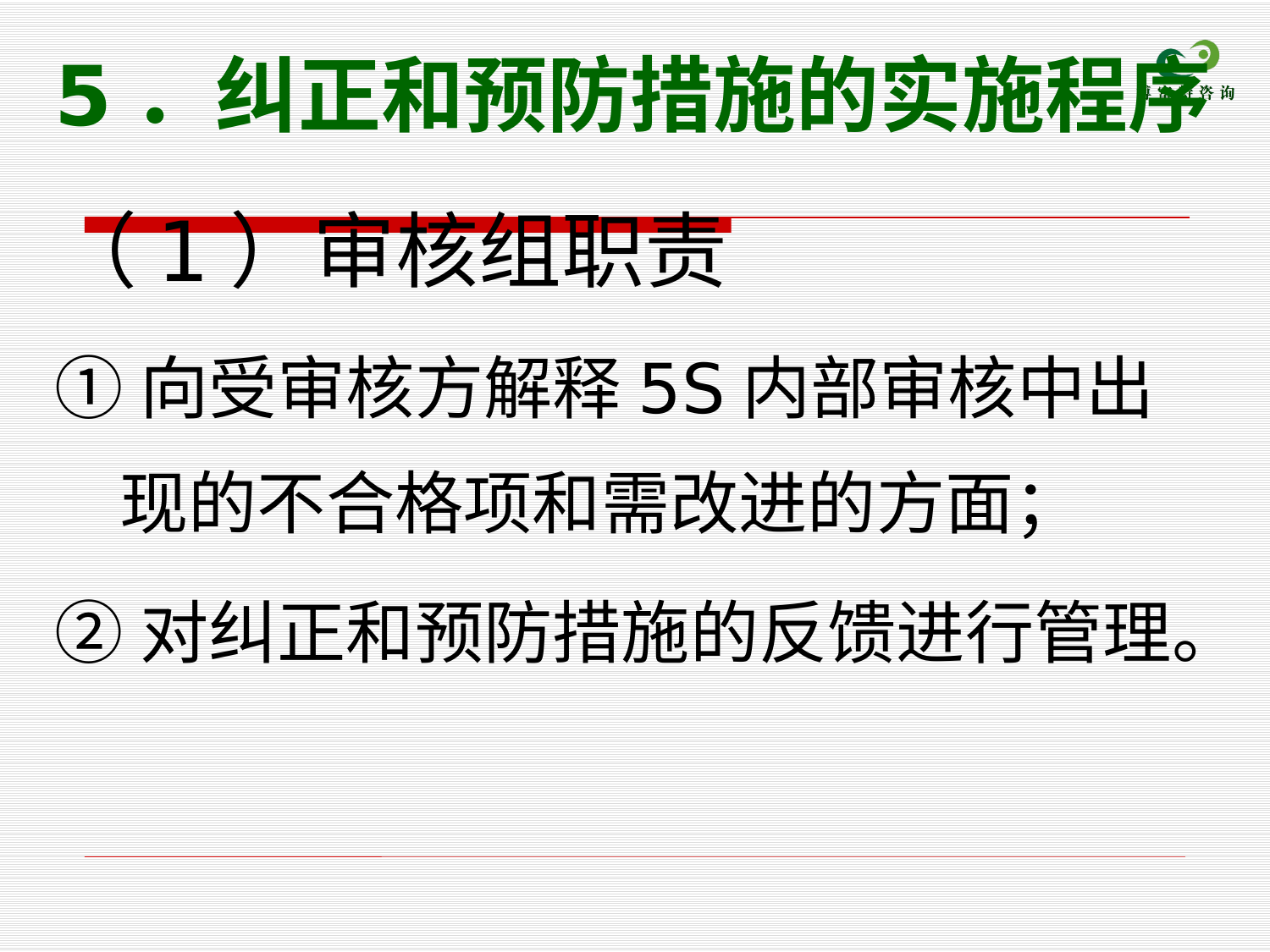

5．纠正和预防措施的实施程序
（1）审核组职责
①向受审核方解释5S内部审核中出现的不合格项和需改进的方面；
②对纠正和预防措施的反馈进行管理。
776